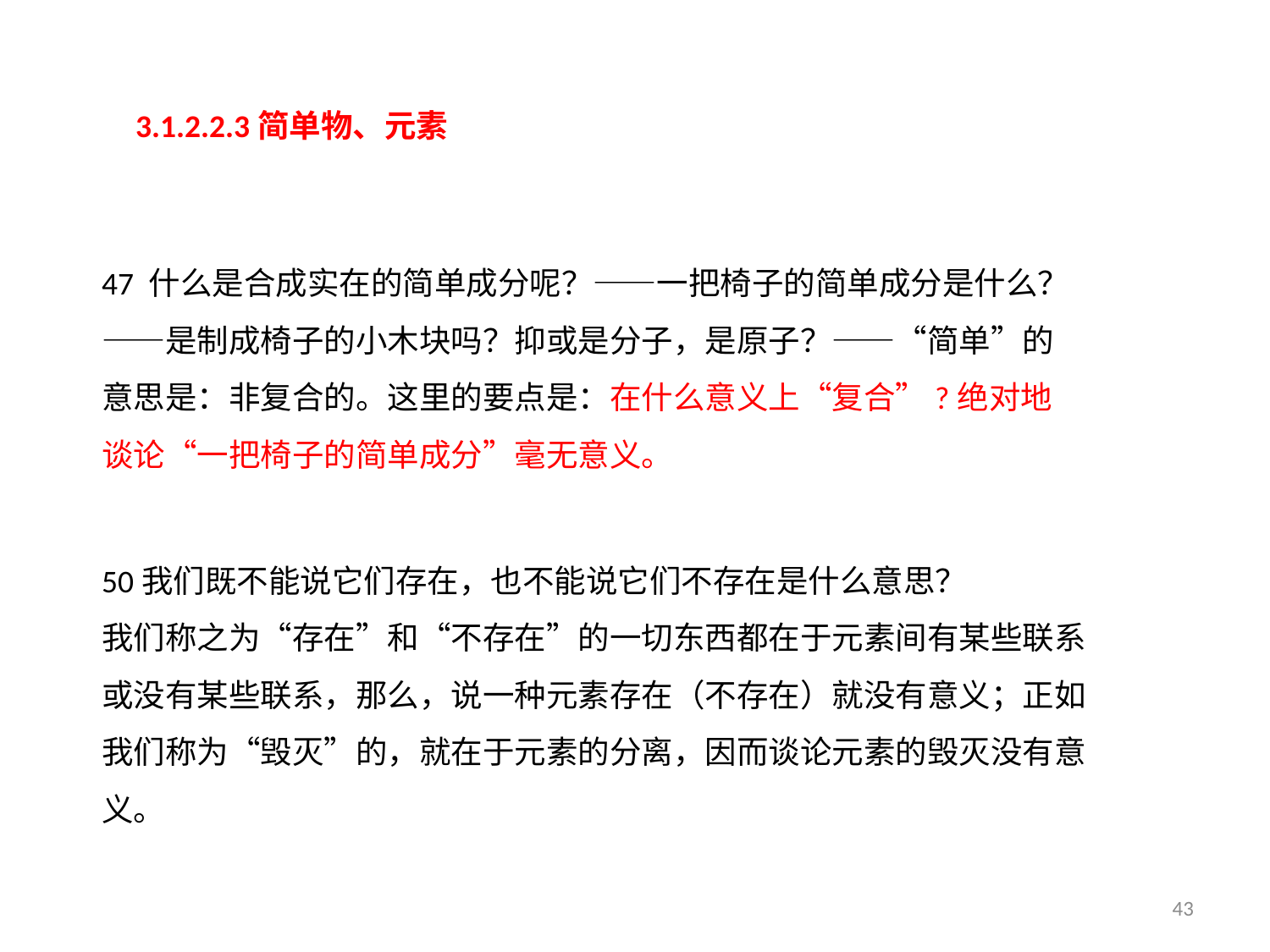

3.1.2.2.3简单物、元素
47 什么是合成实在的简单成分呢？——一把椅子的简单成分是什么？——是制成椅子的小木块吗？抑或是分子，是原子？——“简单”的意思是：非复合的。这里的要点是：在什么意义上“复合”?绝对地谈论“一把椅子的简单成分”毫无意义。
50我们既不能说它们存在，也不能说它们不存在是什么意思？
我们称之为“存在”和“不存在”的一切东西都在于元素间有某些联系或没有某些联系，那么，说一种元素存在（不存在）就没有意义；正如我们称为“毁灭”的，就在于元素的分离，因而谈论元素的毁灭没有意义。
43